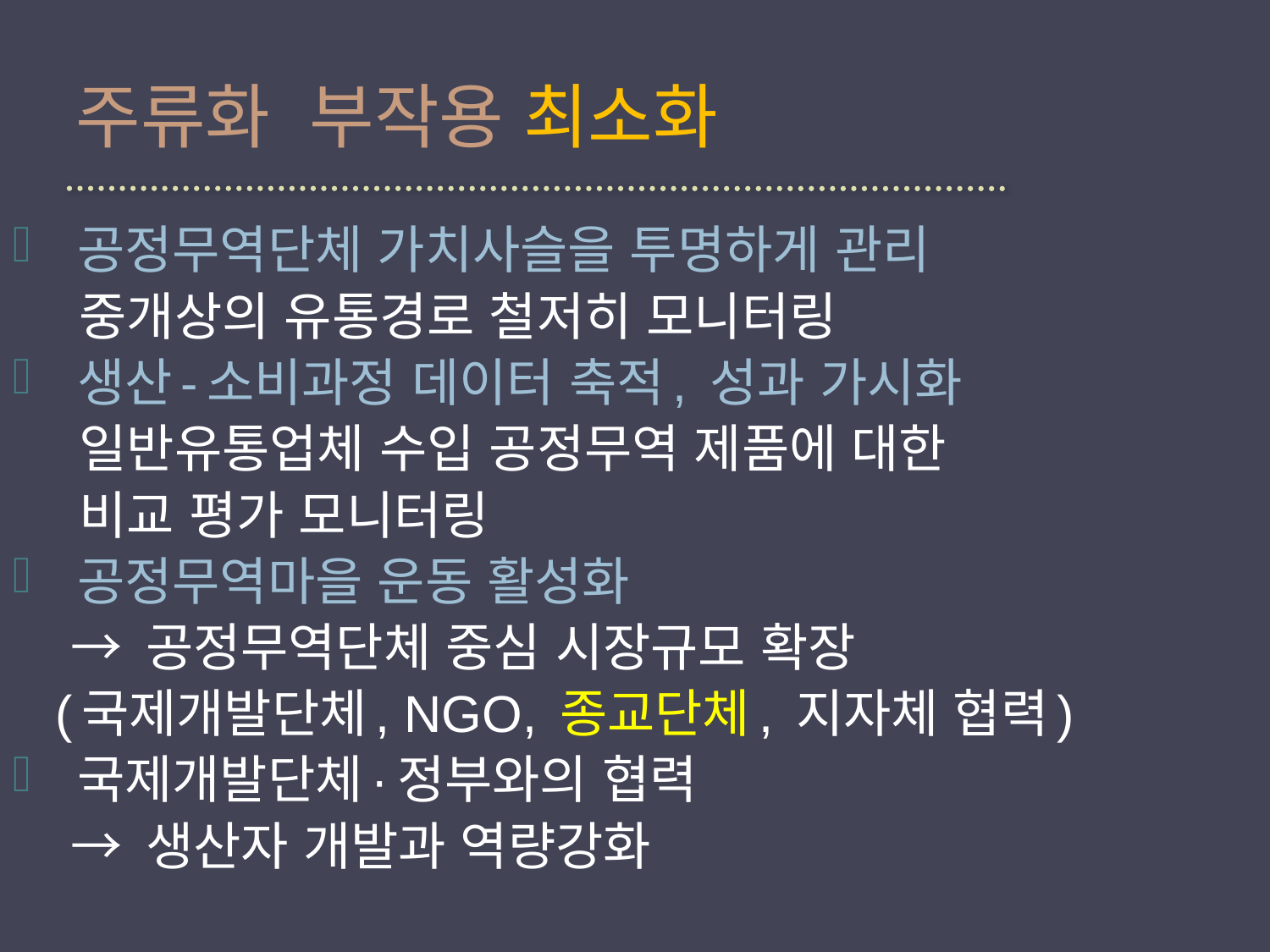

# 주류화  부작용 최소화
 공정무역단체 가치사슬을 투명하게 관리
    중개상의 유통경로 철저히 모니터링
 생산-소비과정 데이터 축적, 성과 가시화
    일반유통업체 수입 공정무역 제품에 대한
    비교 평가 모니터링
 공정무역마을 운동 활성화
    → 공정무역단체 중심 시장규모 확장
   (국제개발단체, NGO, 종교단체, 지자체 협력)
 국제개발단체·정부와의 협력
    → 생산자 개발과 역량강화